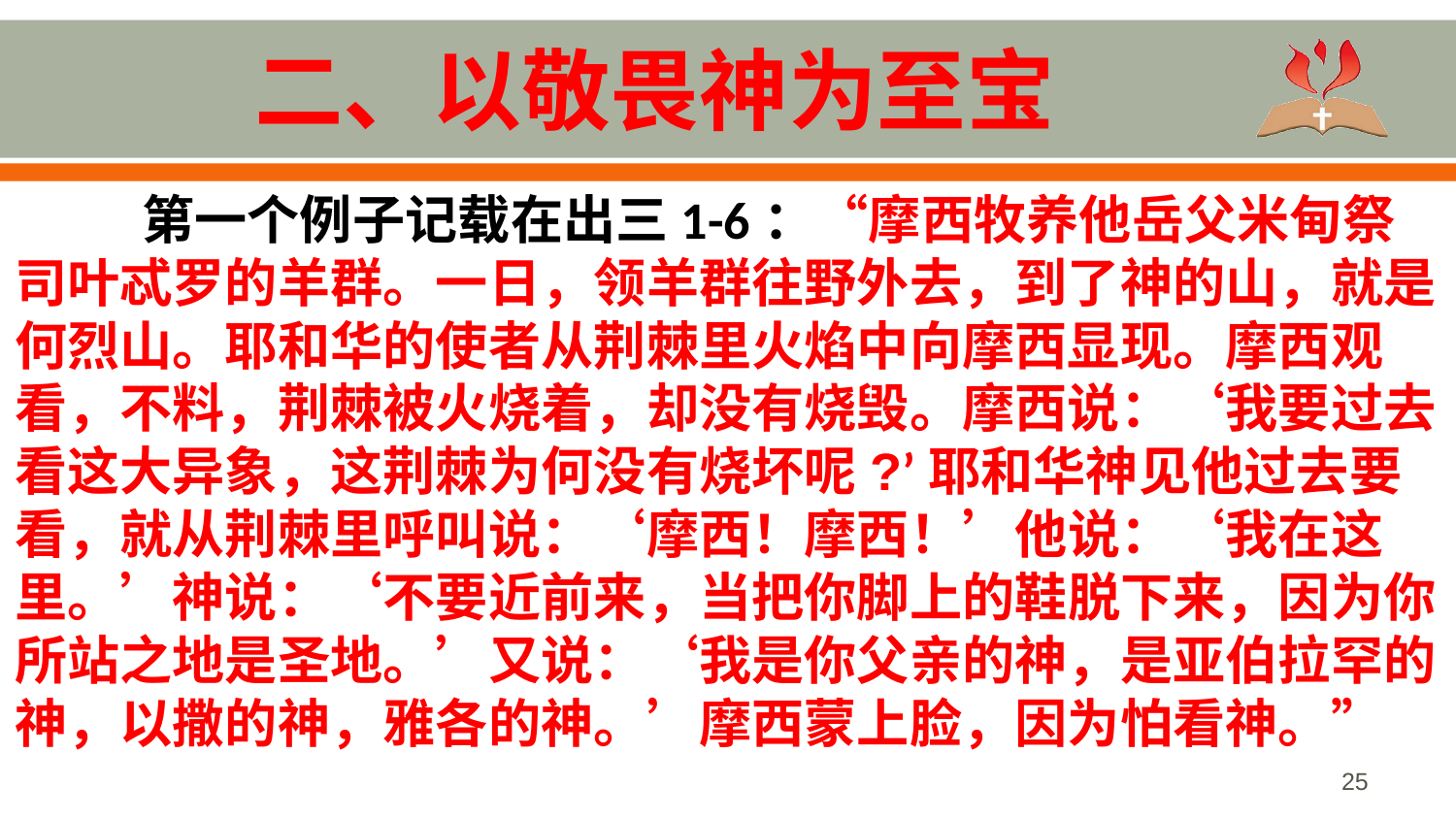

# 二、以敬畏神为至宝
第一个例子记载在出三1-6：“摩西牧养他岳父米甸祭司叶忒罗的羊群。一日，领羊群往野外去，到了神的山，就是何烈山。耶和华的使者从荆棘里火焰中向摩西显现。摩西观看，不料，荆棘被火烧着，却没有烧毁。摩西说：‘我要过去看这大异象，这荆棘为何没有烧坏呢?’耶和华神见他过去要看，就从荆棘里呼叫说：‘摩西！摩西！’他说：‘我在这里。’神说：‘不要近前来，当把你脚上的鞋脱下来，因为你所站之地是圣地。’又说：‘我是你父亲的神，是亚伯拉罕的神，以撒的神，雅各的神。’摩西蒙上脸，因为怕看神。”

25